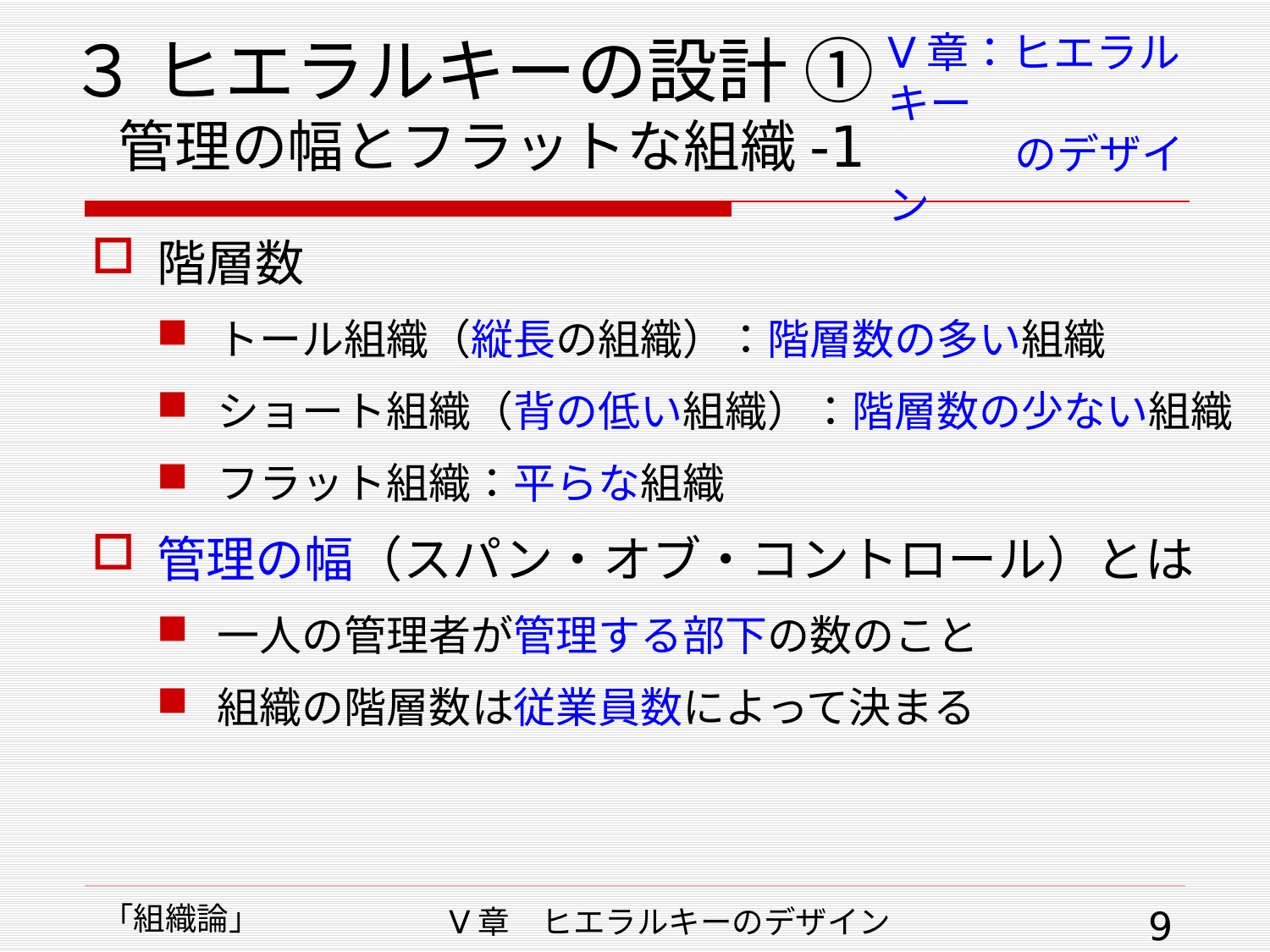

# ３ ヒエラルキーの設計 ① 管理の幅とフラットな組織-1
V章：ヒエラルキー
　　　のデザイン
階層数
トール組織（縦長の組織）：階層数の多い組織
ショート組織（背の低い組織）：階層数の少ない組織
フラット組織：平らな組織
管理の幅（スパン・オブ・コントロール）とは
一人の管理者が管理する部下の数のこと
組織の階層数は従業員数によって決まる

「組織論」
V章　ヒエラルキーのデザイン
9